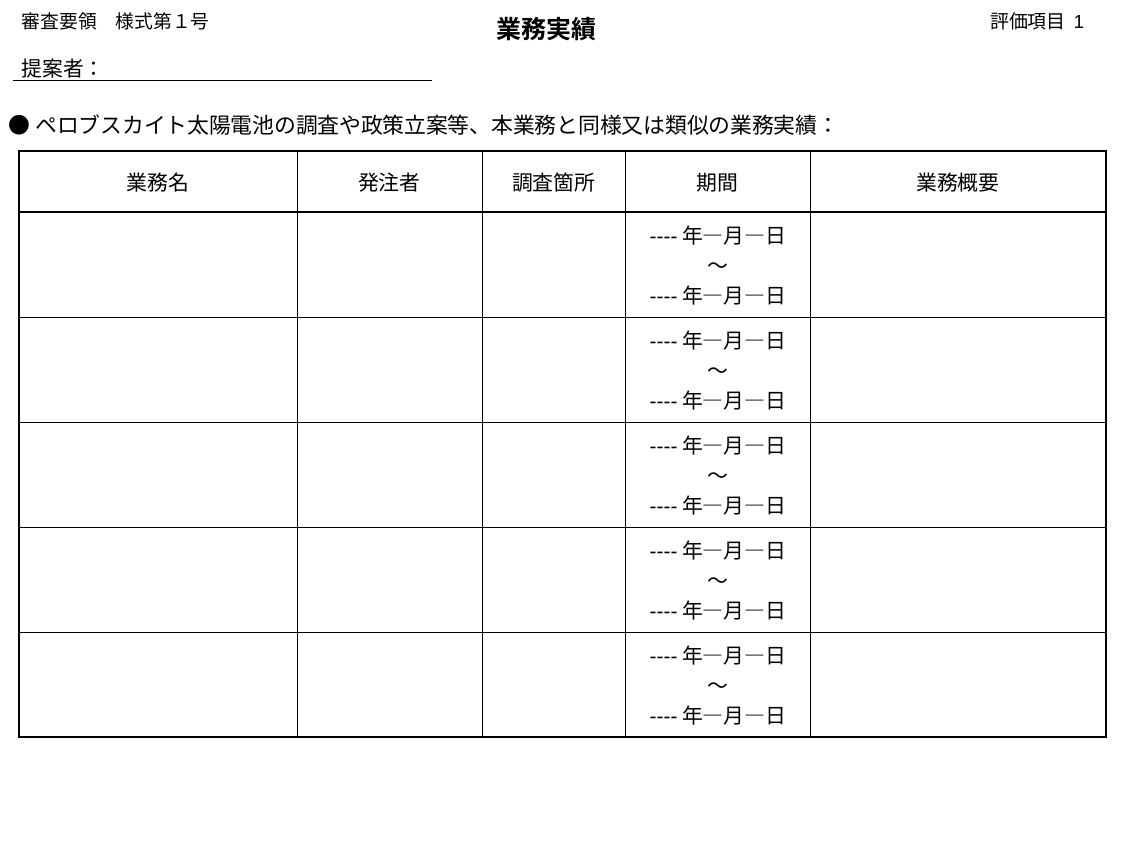

審査要領　様式第１号
評価項目 1
業務実績
提案者：
●ペロブスカイト太陽電池の調査や政策立案等、本業務と同様又は類似の業務実績：

| 業務名 | 発注者 | 調査箇所 | 期間 | 業務概要 |
| --- | --- | --- | --- | --- |
|  |  |  | ----年—月—日 ～ ----年—月—日 |  |
|  |  |  | ----年—月—日 ～ ----年—月—日 |  |
|  |  |  | ----年—月—日 ～ ----年—月—日 |  |
|  |  |  | ----年—月—日 ～ ----年—月—日 |  |
|  |  |  | ----年—月—日 ～ ----年—月—日 |  |